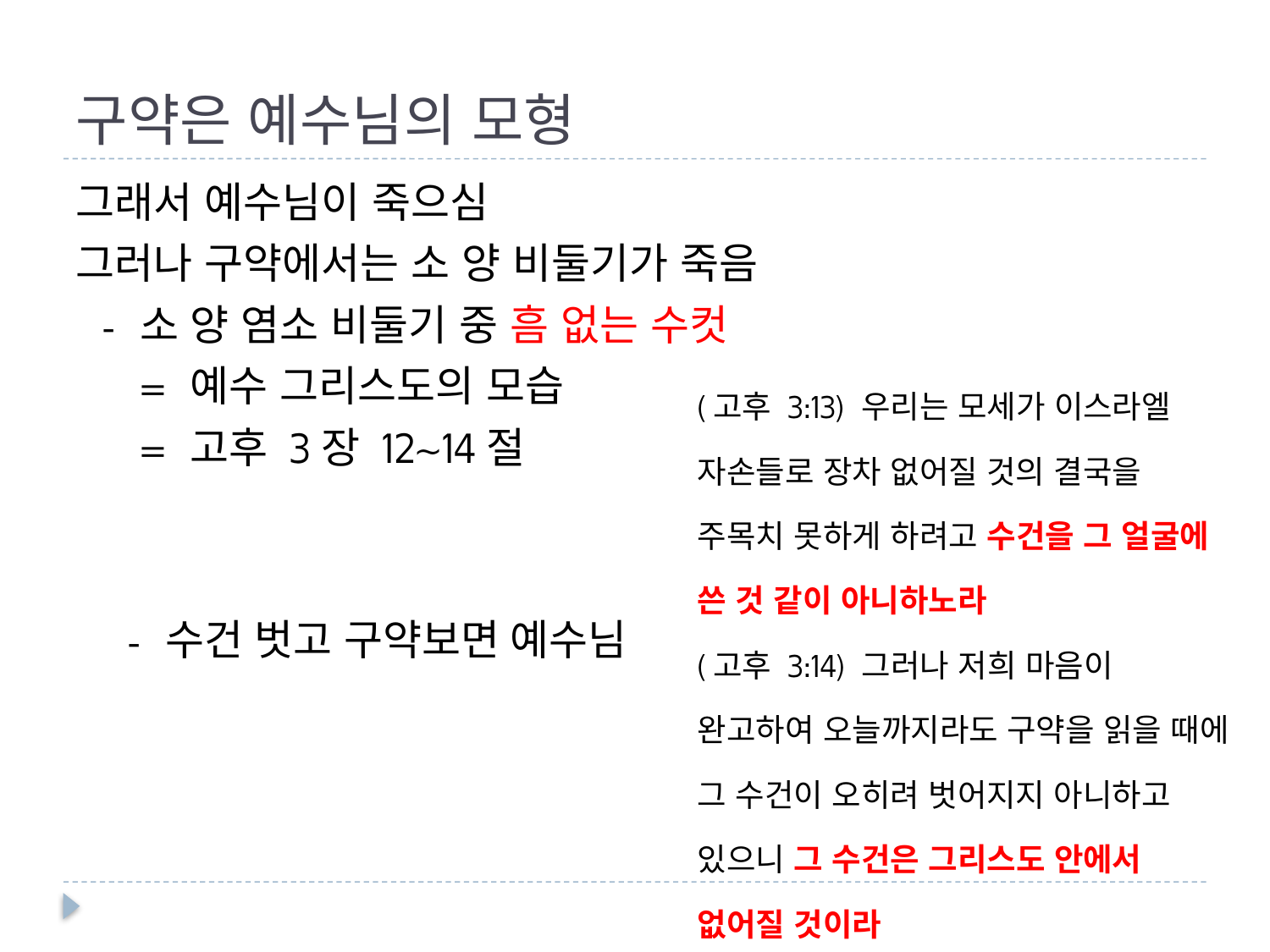

# 구약은 예수님의 모형
그래서 예수님이 죽으심
그러나 구약에서는 소 양 비둘기가 죽음
  - 소 양 염소 비둘기 중 흠 없는 수컷
     = 예수 그리스도의 모습
     = 고후 3장 12~14절

    - 수건 벗고 구약보면 예수님
(고후 3:13) 우리는 모세가 이스라엘 자손들로 장차 없어질 것의 결국을 주목치 못하게 하려고 수건을 그 얼굴에 쓴 것 같이 아니하노라
(고후 3:14) 그러나 저희 마음이 완고하여 오늘까지라도 구약을 읽을 때에 그 수건이 오히려 벗어지지 아니하고 있으니 그 수건은 그리스도 안에서 없어질 것이라